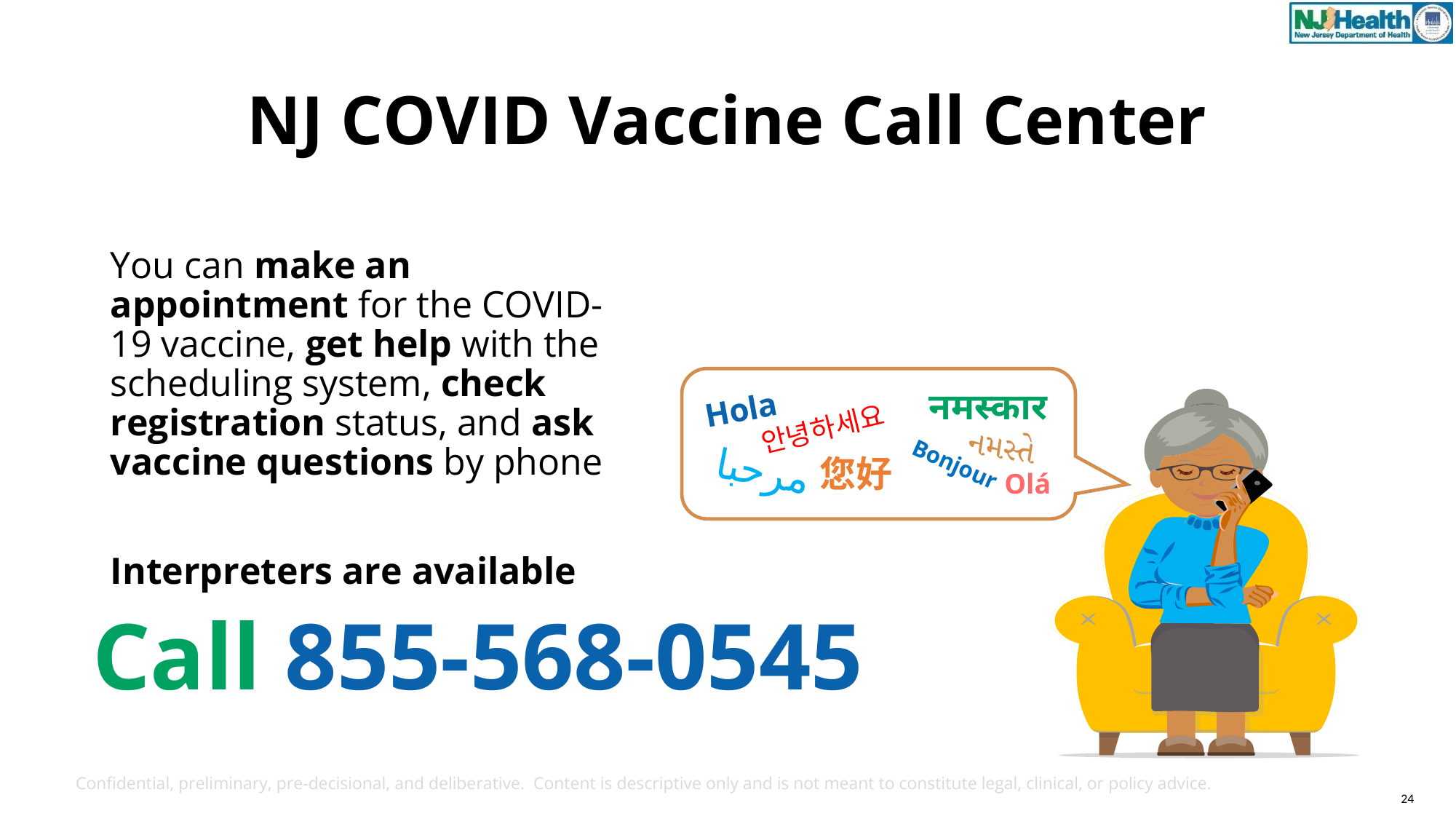

NJ COVID Vaccine Call Center
You can make an appointment for the COVID-19 vaccine, get help with the scheduling system, check registration status, and ask vaccine questions by phone

Interpreters are available

नमस्कार
Hola
안녕하세요
નમસ્તે
مرحبا
您好
Bonjour
Olá

Call 855-568-0545
Confidential, preliminary, pre-decisional, and deliberative.  Content is descriptive only and is not meant to constitute legal, clinical, or policy advice.